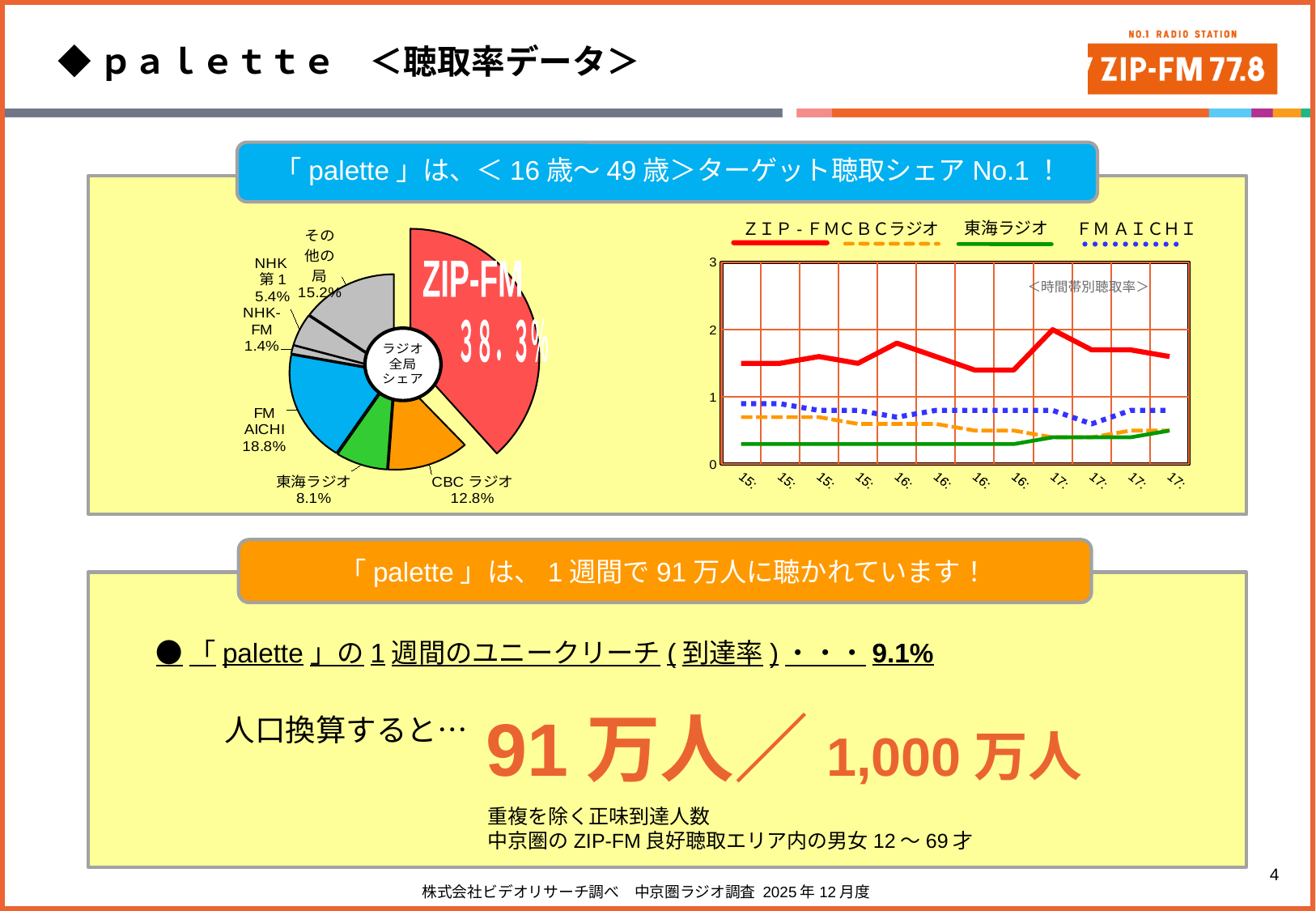

◆ｐａｌｅｔｔｅ　＜聴取率データ＞

「palette」は、＜16歳～49歳＞ターゲット聴取シェアNo.1！

### Chart

| Category | 15:00-18:00 |
|---|---|
| ZIP-FM | 38.3 |
| CBCラジオ | 12.8 |
| 東海ラジオ | 8.1 |
| FM AICHI | 18.8 |
| NHK-FM | 1.4 |
| NHK第1 | 5.4 |
| その他の局 | 15.199999999999989 |

### Chart

| Category | 15:00-18:00 |
|---|---|
| ZIP-FM | 38.3 |
| CBCラジオ | 12.8 |
| 東海ラジオ | 8.1 |
| FM AICHI | 18.8 |
| NHK-FM | 1.4 |
| NHK第1 | 5.4 |
| その他の局 | 15.199999999999989 |
ZIP-FM
３８．３％
東海ラジオ
ＦＭ ＡＩＣＨＩ
ＺＩＰ-ＦＭ
ＣＢＣラジオ

### Chart

| Category |
|---|

[unsupported chart]

＜時間帯別聴取率＞

「palette」は、1週間で91万人に聴かれています！

●「palette」の1週間のユニークリーチ(到達率)・・・9.1%
91万人／1,000万人
人口換算すると…
重複を除く正味到達人数
中京圏のZIP-FM良好聴取エリア内の男女12～69才
株式会社ビデオリサーチ調べ　中京圏ラジオ調査 2025年12月度